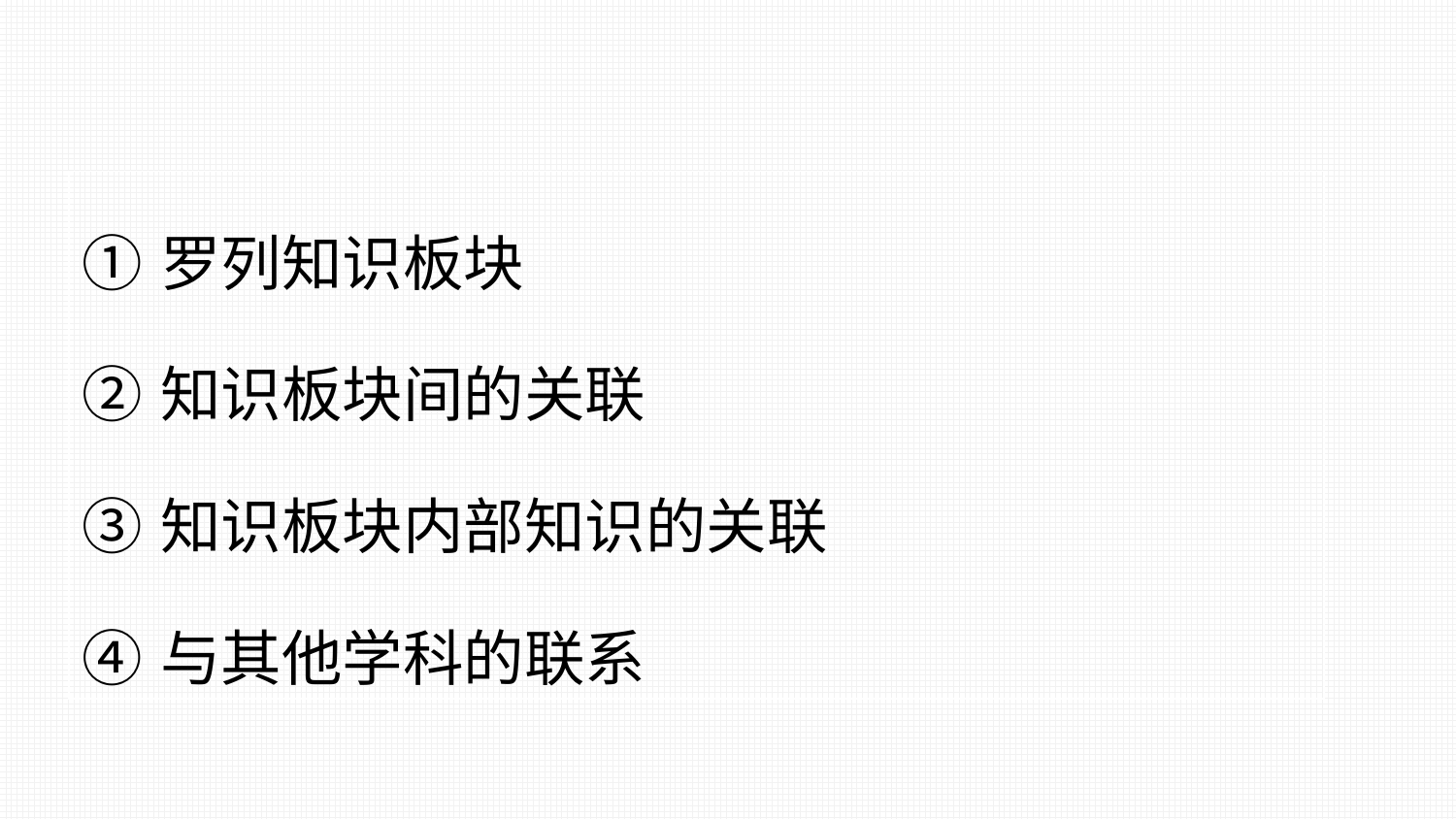

| ①罗列知识板块 ②知识板块间的关联 ③知识板块内部知识的关联 ④与其他学科的联系 |
| --- |